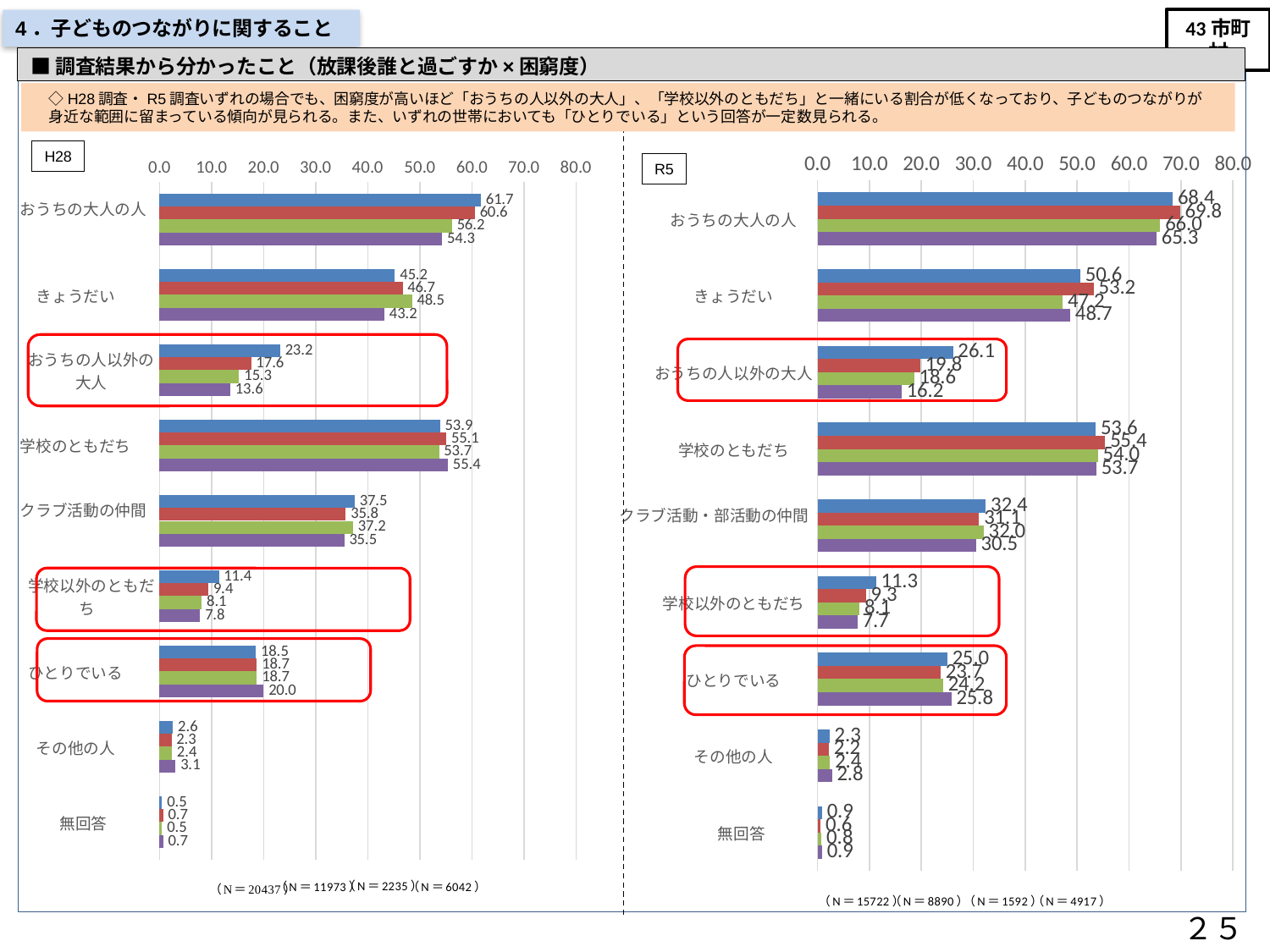

43市町村
4．子どものつながりに関すること
■調査結果から分かったこと（放課後誰と過ごすか×困窮度）

　◇H28調査・R5調査いずれの場合でも、困窮度が高いほど「おうちの人以外の大人」、「学校以外のともだち」と一緒にいる割合が低くなっており、子どものつながりが
　身近な範囲に留まっている傾向が見られる。また、いずれの世帯においても「ひとりでいる」という回答が一定数見られる。
H28

### Chart

| Category | 中央値以上 | 困窮度Ⅲ | 困窮度Ⅱ | 困窮度Ⅰ |
|---|---|---|---|---|
| おうちの大人の人     | 68.4 | 69.8 | 66.0 | 65.3 |
| きょうだい           | 50.6 | 53.2 | 47.2 | 48.7 |
| おうちの人以外の大人 | 26.1 | 19.8 | 18.6 | 16.2 |
| 学校のともだち       | 53.6 | 55.4 | 54.0 | 53.7 |
| クラブ活動・部活動の仲間                 | 32.4 | 31.1 | 32.0 | 30.5 |
| 学校以外のともだち   | 11.3 | 9.3 | 8.1 | 7.7 |
| ひとりでいる         | 25.0 | 23.7 | 24.2 | 25.8 |
| その他の人           | 2.3 | 2.2 | 2.4 | 2.8 |
|   無回答             | 0.9 | 0.6 | 0.8 | 0.9 |

### Chart

| Category | 中央値以上 | 困窮度Ⅲ | 困窮度Ⅱ | 困窮度Ⅰ |
|---|---|---|---|---|
| おうちの大人の人     | 61.7 | 60.6 | 56.2 | 54.3 |
| きょうだい           | 45.2 | 46.7 | 48.5 | 43.2 |
| おうちの人以外の大人 | 23.2 | 17.6 | 15.3 | 13.6 |
| 学校のともだち       | 53.9 | 55.1 | 53.7 | 55.4 |
| クラブ活動の仲間                 | 37.5 | 35.8 | 37.2 | 35.5 |
| 学校以外のともだち   | 11.4 | 9.4 | 8.1 | 7.8 |
| ひとりでいる         | 18.5 | 18.7 | 18.7 | 20.0 |
| その他の人           | 2.6 | 2.3 | 2.4 | 3.1 |
| 無回答             | 0.5 | 0.7 | 0.5 | 0.7 |
R5

２５